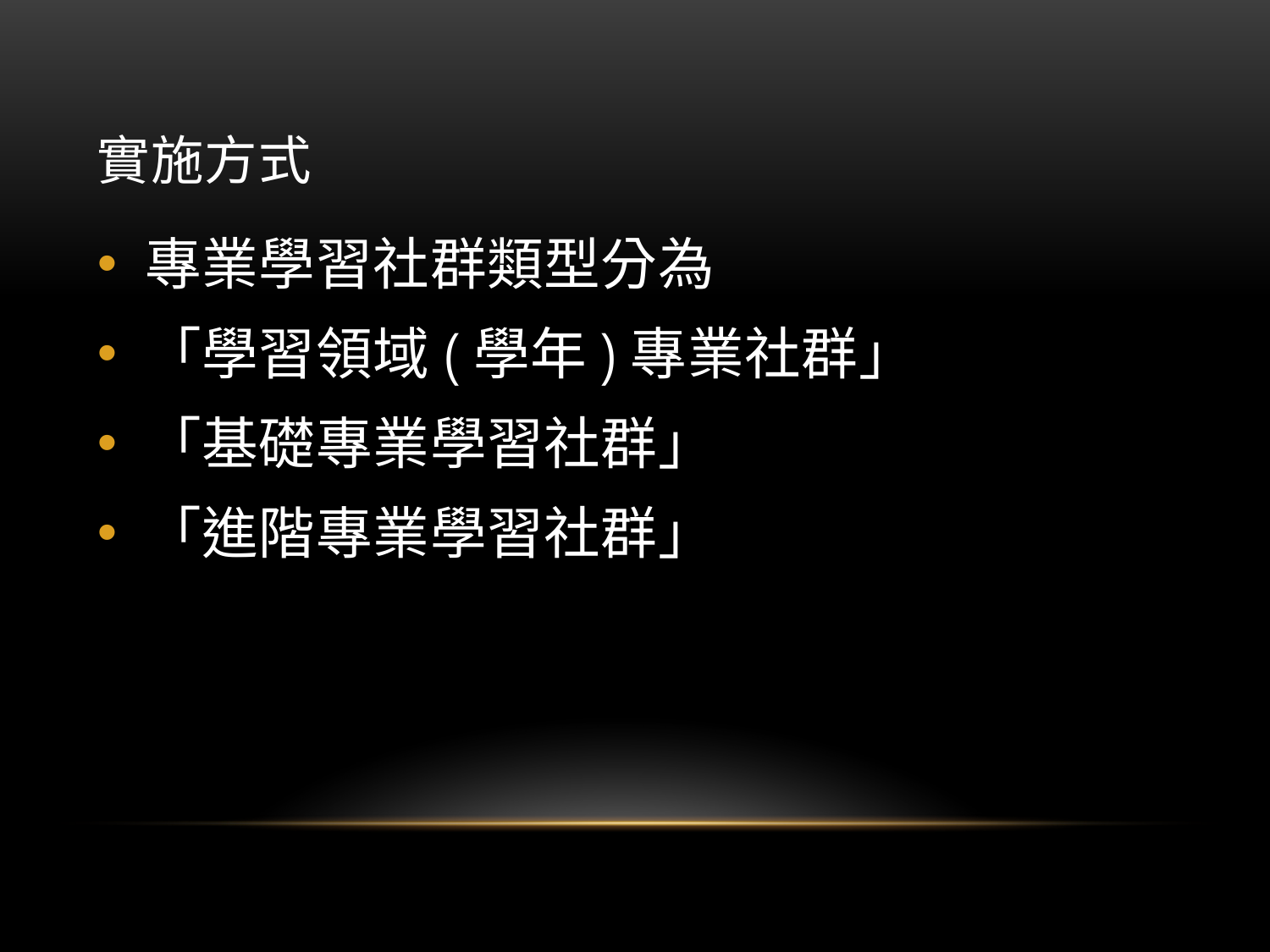

# 實施方式
專業學習社群類型分為
「學習領域(學年)專業社群」
「基礎專業學習社群」
「進階專業學習社群」